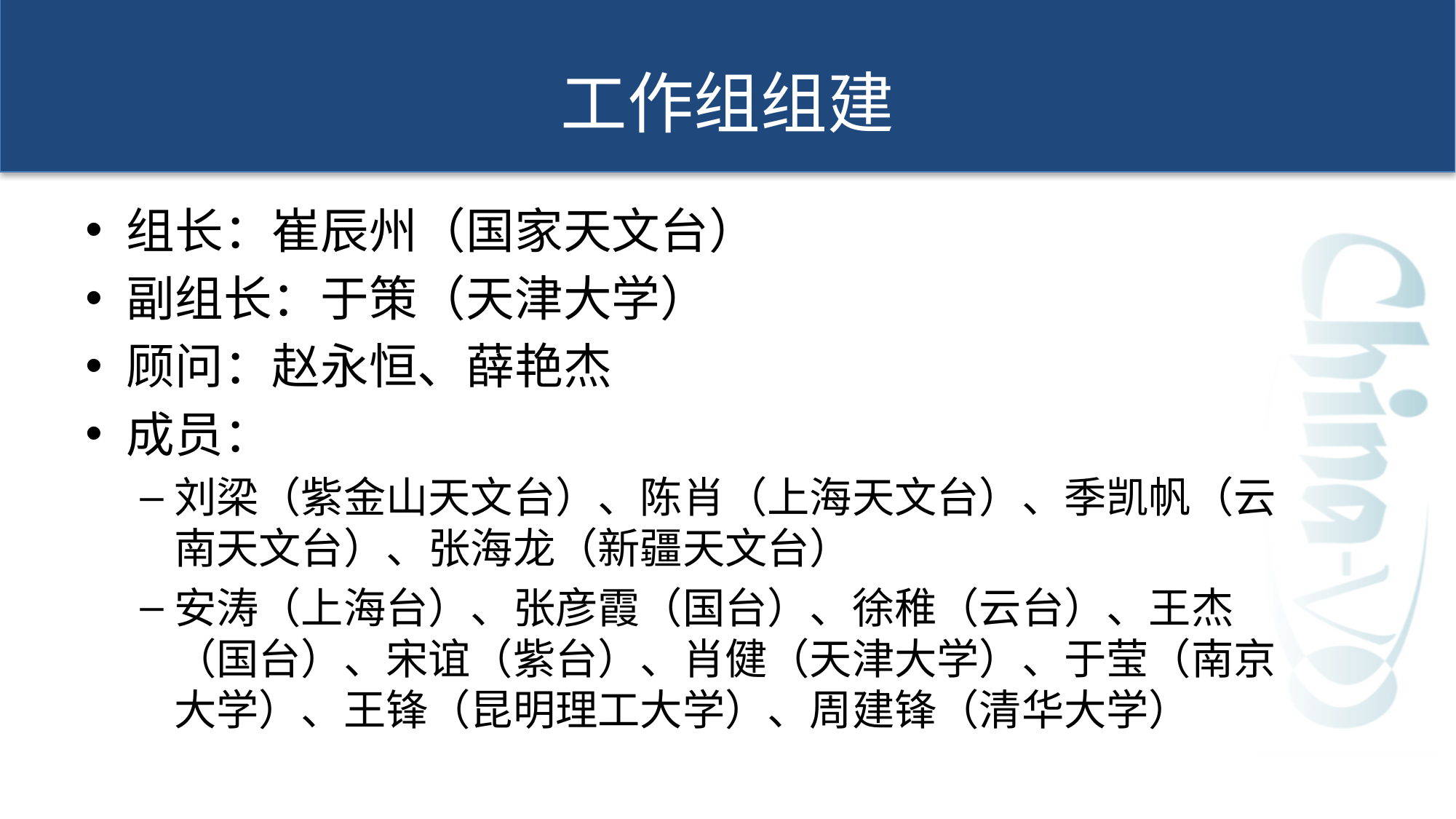

# 工作组组建
组长：崔辰州（国家天文台）
副组长：于策（天津大学）
顾问：赵永恒、薛艳杰
成员：
刘梁（紫金山天文台）、陈肖（上海天文台）、季凯帆（云南天文台）、张海龙（新疆天文台）
安涛（上海台）、张彦霞（国台）、徐稚（云台）、王杰（国台）、宋谊（紫台）、肖健（天津大学）、于莹（南京大学）、王锋（昆明理工大学）、周建锋（清华大学）